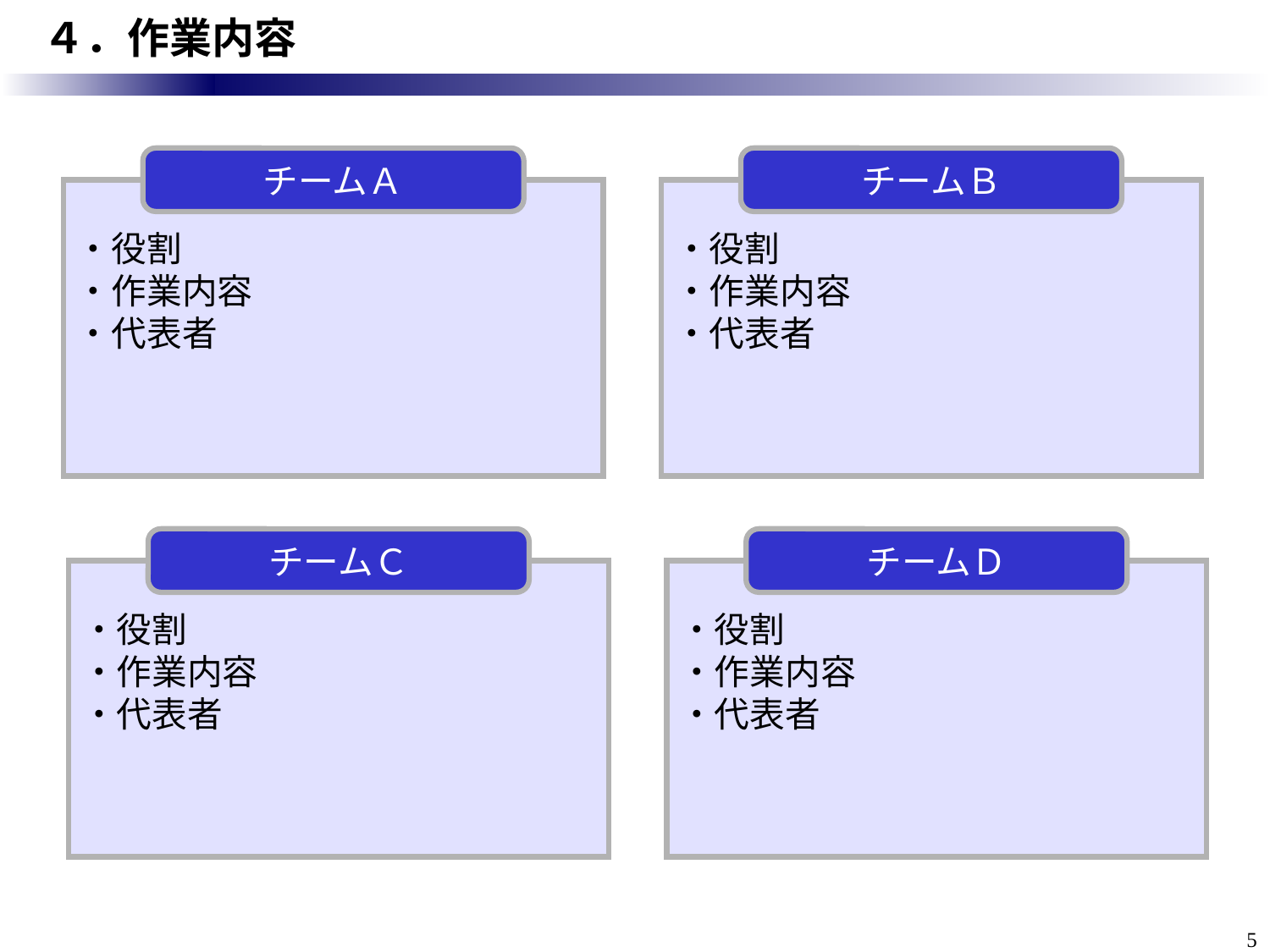

# ４．作業内容
チームＡ
チームＢ
・役割
・作業内容
・代表者
・役割
・作業内容
・代表者
チームＣ
チームＤ
・役割
・作業内容
・代表者
・役割
・作業内容
・代表者
5